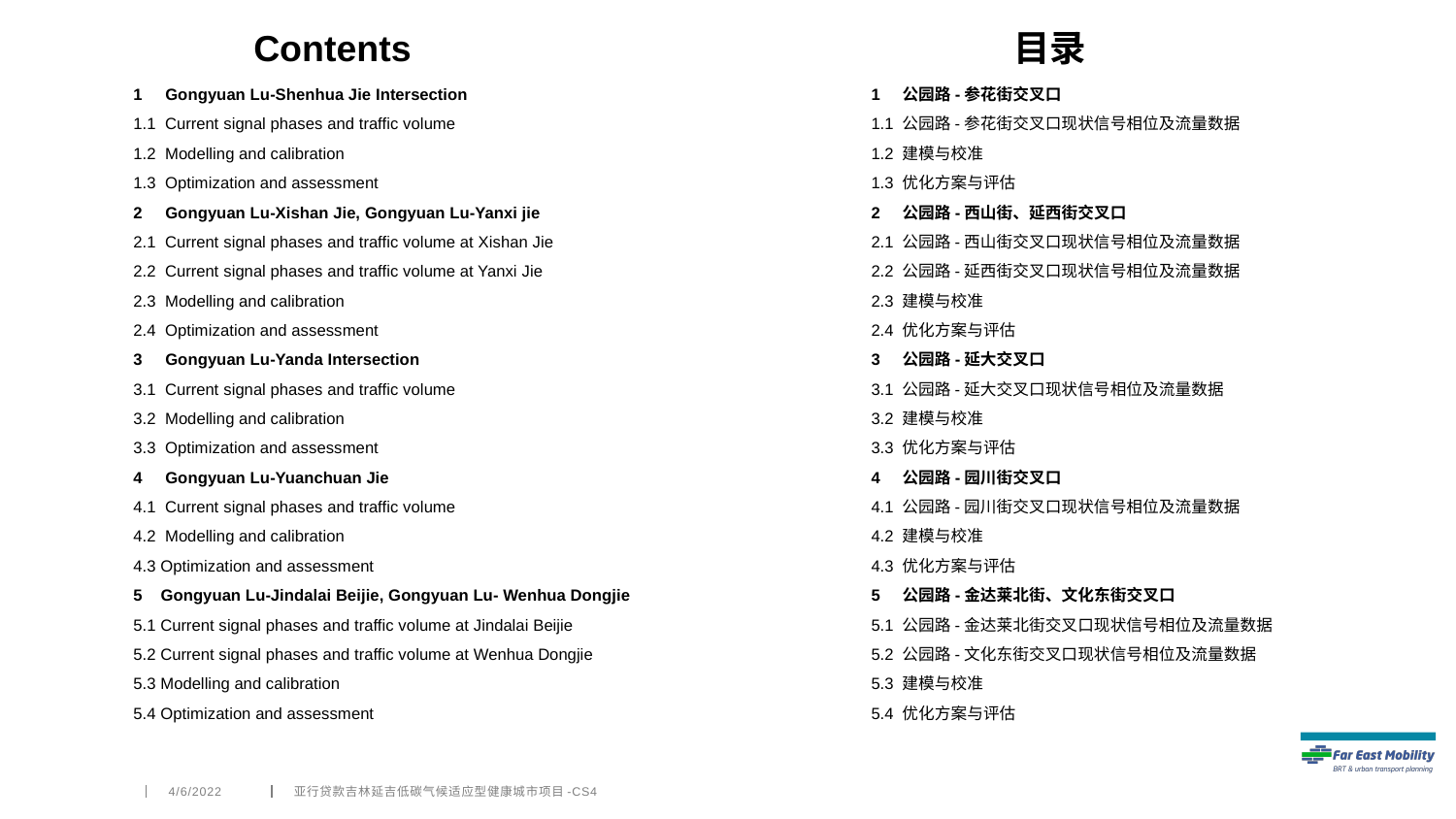

# Contents
目录
1     Gongyuan Lu-Shenhua Jie Intersection
1.1  Current signal phases and traffic volume
1.2  Modelling and calibration
1.3  Optimization and assessment
2     Gongyuan Lu-Xishan Jie, Gongyuan Lu-Yanxi jie
2.1  Current signal phases and traffic volume at Xishan Jie
2.2  Current signal phases and traffic volume at Yanxi Jie
2.3  Modelling and calibration
2.4  Optimization and assessment
3     Gongyuan Lu-Yanda Intersection
3.1  Current signal phases and traffic volume
3.2  Modelling and calibration
3.3  Optimization and assessment
4     Gongyuan Lu-Yuanchuan Jie
4.1  Current signal phases and traffic volume
4.2  Modelling and calibration
4.3 Optimization and assessment
5    Gongyuan Lu-Jindalai Beijie, Gongyuan Lu- Wenhua Dongjie
5.1 Current signal phases and traffic volume at Jindalai Beijie
5.2 Current signal phases and traffic volume at Wenhua Dongjie
5.3 Modelling and calibration
5.4 Optimization and assessment
1    公园路-参花街交叉口
1.1 公园路-参花街交叉口现状信号相位及流量数据
1.2 建模与校准
1.3 优化方案与评估
2    公园路-西山街、延西街交叉口
2.1 公园路-西山街交叉口现状信号相位及流量数据
2.2 公园路-延西街交叉口现状信号相位及流量数据
2.3 建模与校准
2.4 优化方案与评估
3    公园路-延大交叉口
3.1 公园路-延大交叉口现状信号相位及流量数据
3.2 建模与校准
3.3 优化方案与评估
4    公园路-园川街交叉口
4.1 公园路-园川街交叉口现状信号相位及流量数据
4.2 建模与校准
4.3 优化方案与评估
5    公园路-金达莱北街、文化东街交叉口
5.1 公园路-金达莱北街交叉口现状信号相位及流量数据
5.2 公园路-文化东街交叉口现状信号相位及流量数据
5.3 建模与校准
5.4 优化方案与评估
4/6/2022
亚行贷款吉林延吉低碳气候适应型健康城市项目-CS4